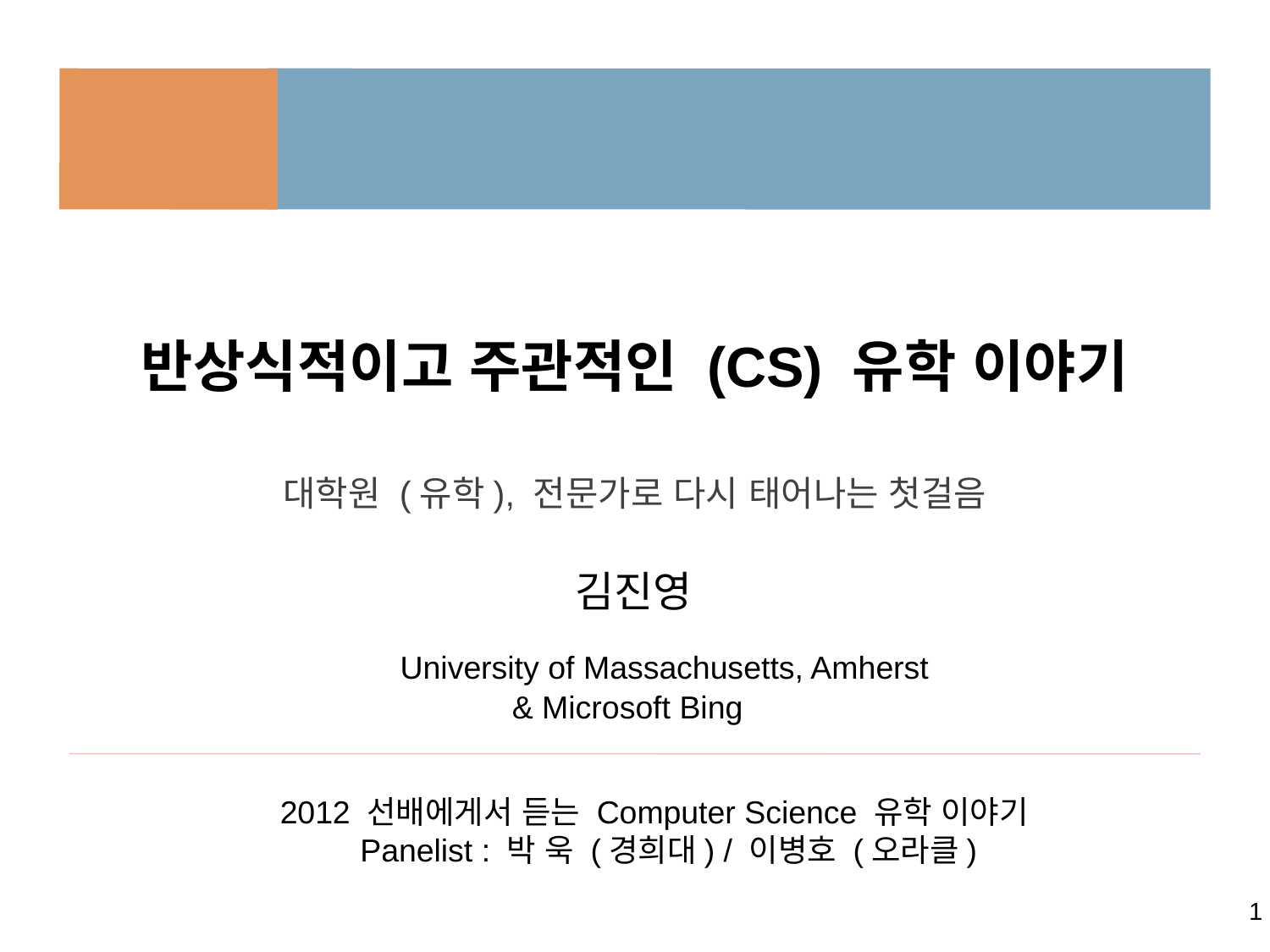

# 반상식적이고 주관적인 (CS) 유학 이야기
대학원 (유학), 전문가로 다시 태어나는 첫걸음
김진영
University of Massachusetts, Amherst
& Microsoft Bing
2012 선배에게서 듣는 Computer Science 유학 이야기
         Panelist : 박 욱 (경희대) / 이병호 (오라클)